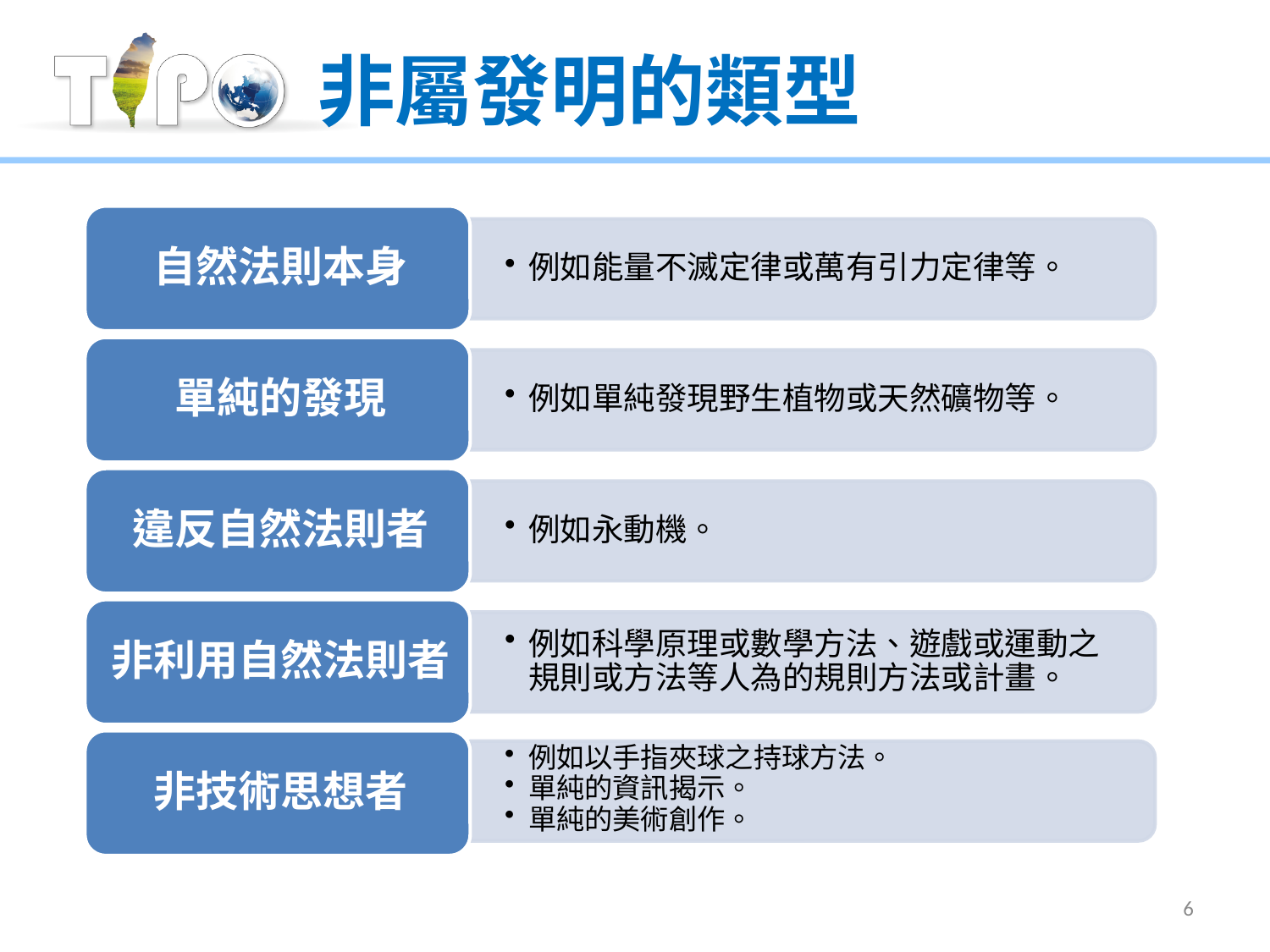

# 非屬發明的類型
例如能量不滅定律或萬有引力定律等。
自然法則本身
例如單純發現野生植物或天然礦物等。
單純的發現
例如永動機。
違反自然法則者
例如科學原理或數學方法、遊戲或運動之規則或方法等人為的規則方法或計畫。
非利用自然法則者
例如以手指夾球之持球方法。
單純的資訊揭示。
單純的美術創作。
非技術思想者
6